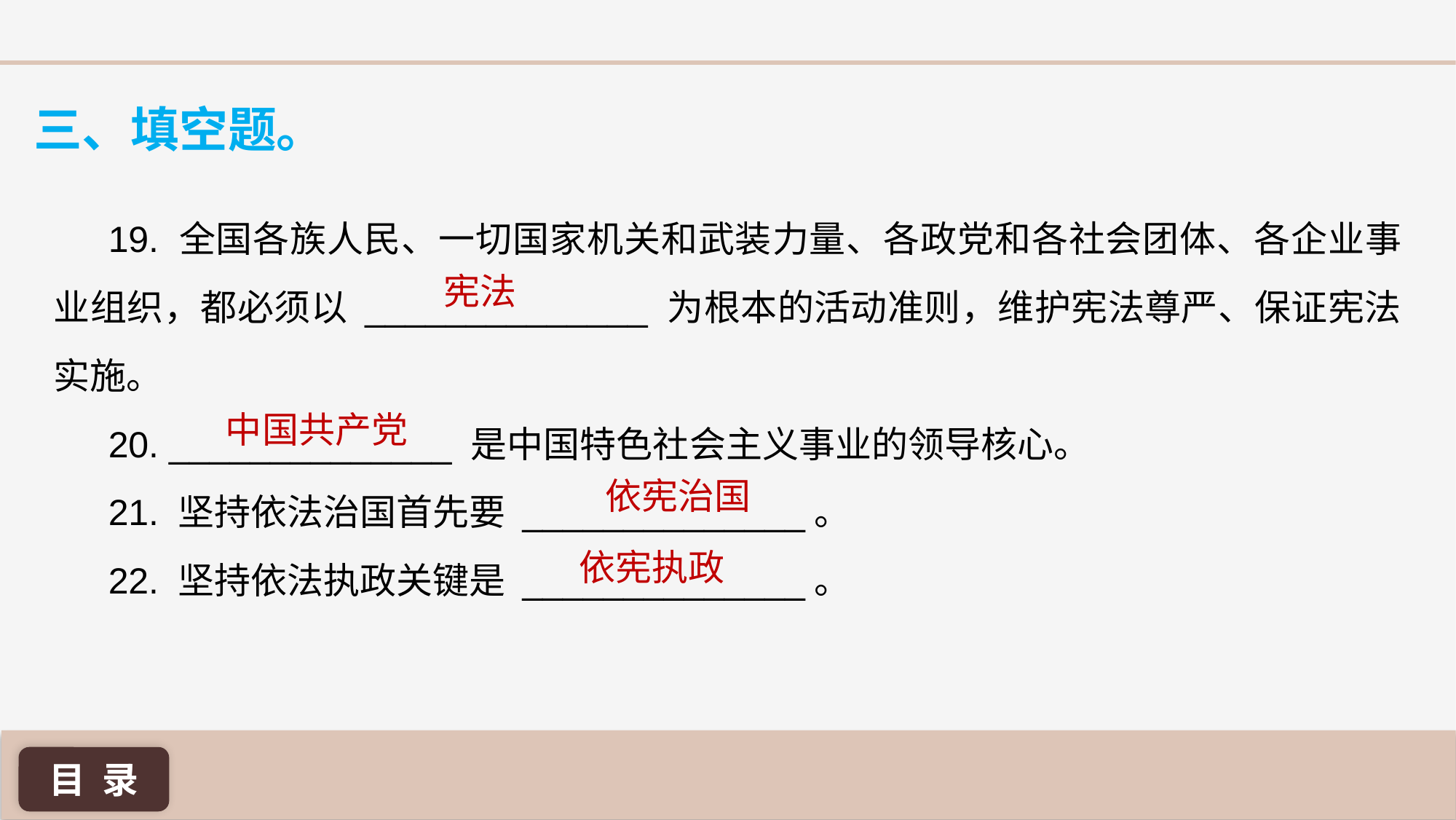

三、填空题。
19. 全国各族人民、一切国家机关和武装力量、各政党和各社会团体、各企业事业组织，都必须以 ______________ 为根本的活动准则，维护宪法尊严、保证宪法实施。
20. ______________ 是中国特色社会主义事业的领导核心。
21. 坚持依法治国首先要 ______________。
22. 坚持依法执政关键是 ______________。
宪法
中国共产党
依宪治国
依宪执政